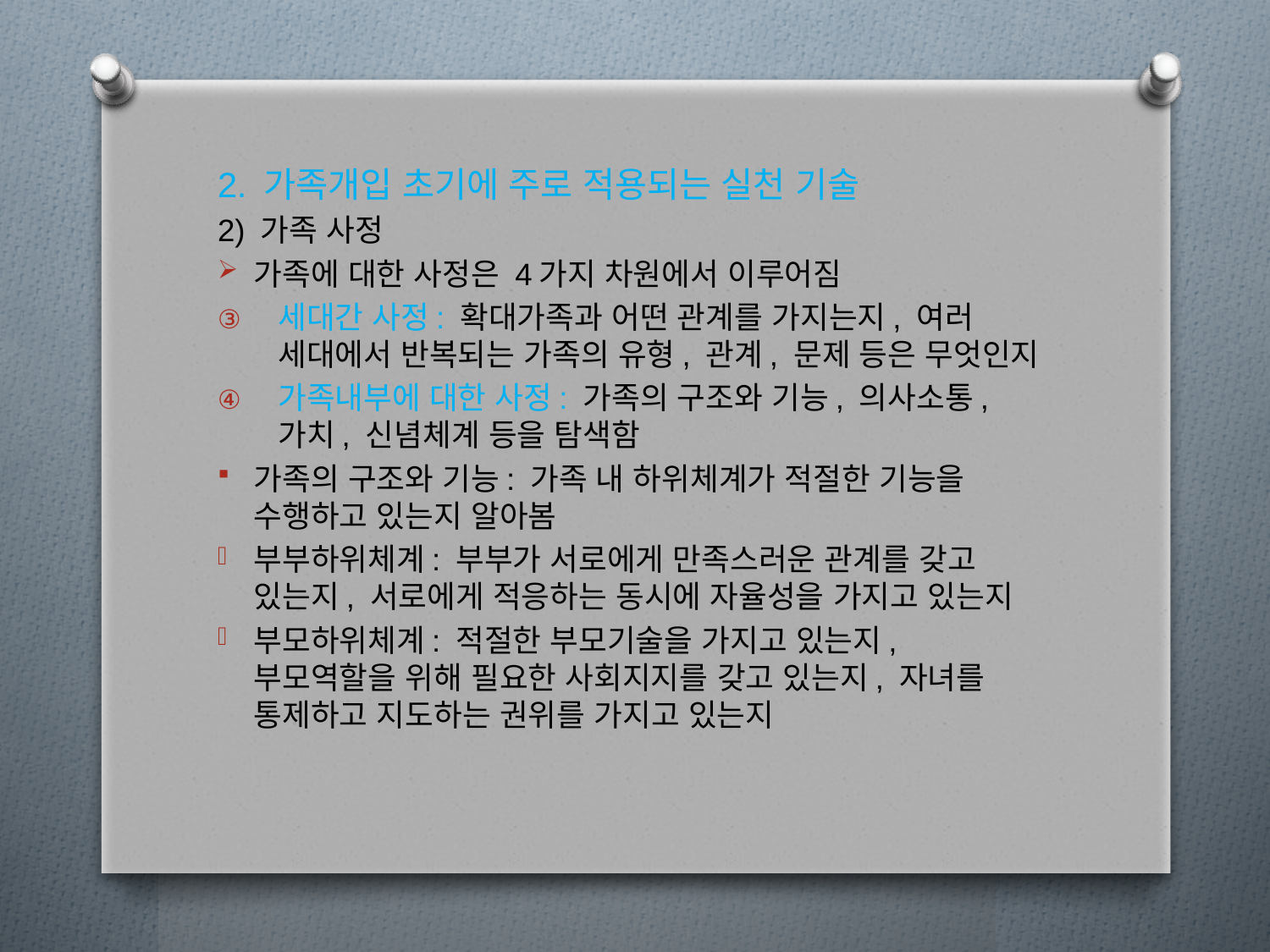

2. 가족개입 초기에 주로 적용되는 실천 기술
2) 가족 사정
가족에 대한 사정은 4가지 차원에서 이루어짐
세대간 사정: 확대가족과 어떤 관계를 가지는지, 여러 세대에서 반복되는 가족의 유형, 관계, 문제 등은 무엇인지
가족내부에 대한 사정: 가족의 구조와 기능, 의사소통, 가치, 신념체계 등을 탐색함
가족의 구조와 기능: 가족 내 하위체계가 적절한 기능을 수행하고 있는지 알아봄
부부하위체계: 부부가 서로에게 만족스러운 관계를 갖고 있는지, 서로에게 적응하는 동시에 자율성을 가지고 있는지
부모하위체계: 적절한 부모기술을 가지고 있는지, 부모역할을 위해 필요한 사회지지를 갖고 있는지, 자녀를 통제하고 지도하는 권위를 가지고 있는지